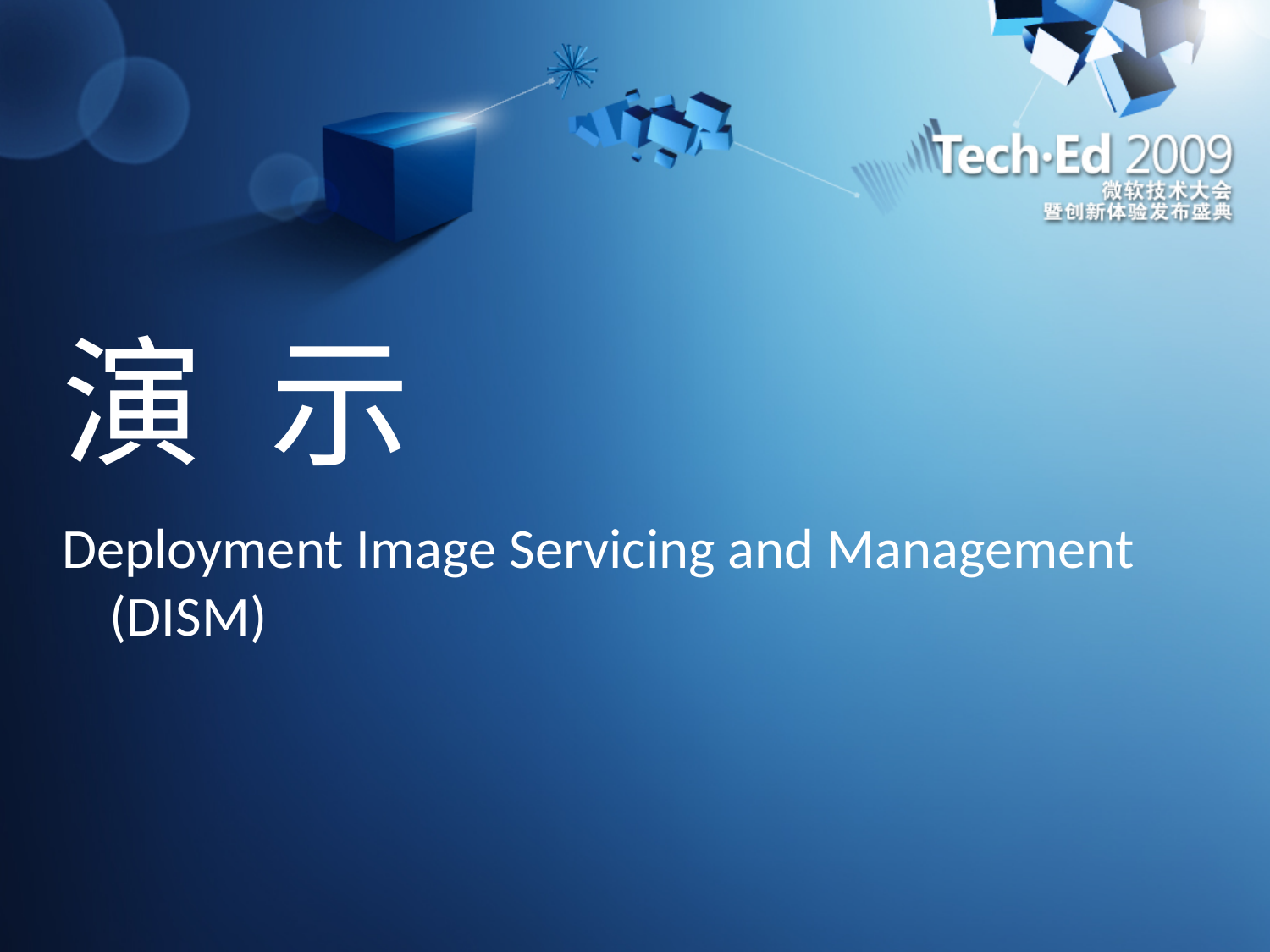

# 演 示
Deployment Image Servicing and Management (DISM)